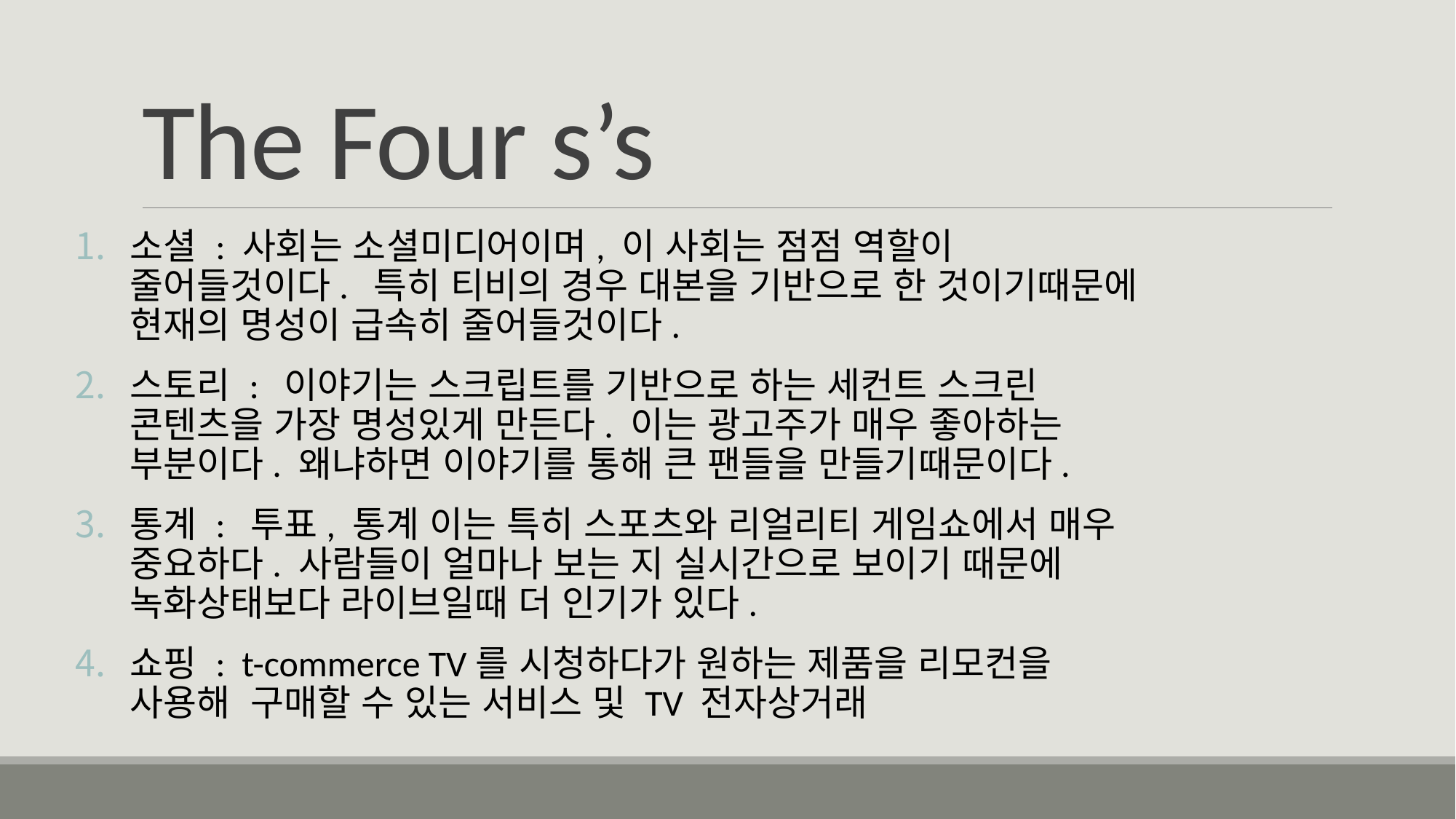

# The Four s’s
소셜 : 사회는 소셜미디어이며, 이 사회는 점점 역할이 줄어들것이다.  특히 티비의 경우 대본을 기반으로 한 것이기때문에 현재의 명성이 급속히 줄어들것이다.
스토리 :  이야기는 스크립트를 기반으로 하는 세컨트 스크린 콘텐츠을 가장 명성있게 만든다. 이는 광고주가 매우 좋아하는 부분이다. 왜냐하면 이야기를 통해 큰 팬들을 만들기때문이다.
통계 :  투표, 통계 이는 특히 스포츠와 리얼리티 게임쇼에서 매우 중요하다. 사람들이 얼마나 보는 지 실시간으로 보이기 때문에 녹화상태보다 라이브일때 더 인기가 있다.
쇼핑 :  t-commerce TV를 시청하다가 원하는 제품을 리모컨을 사용해  구매할 수 있는 서비스 및 TV 전자상거래